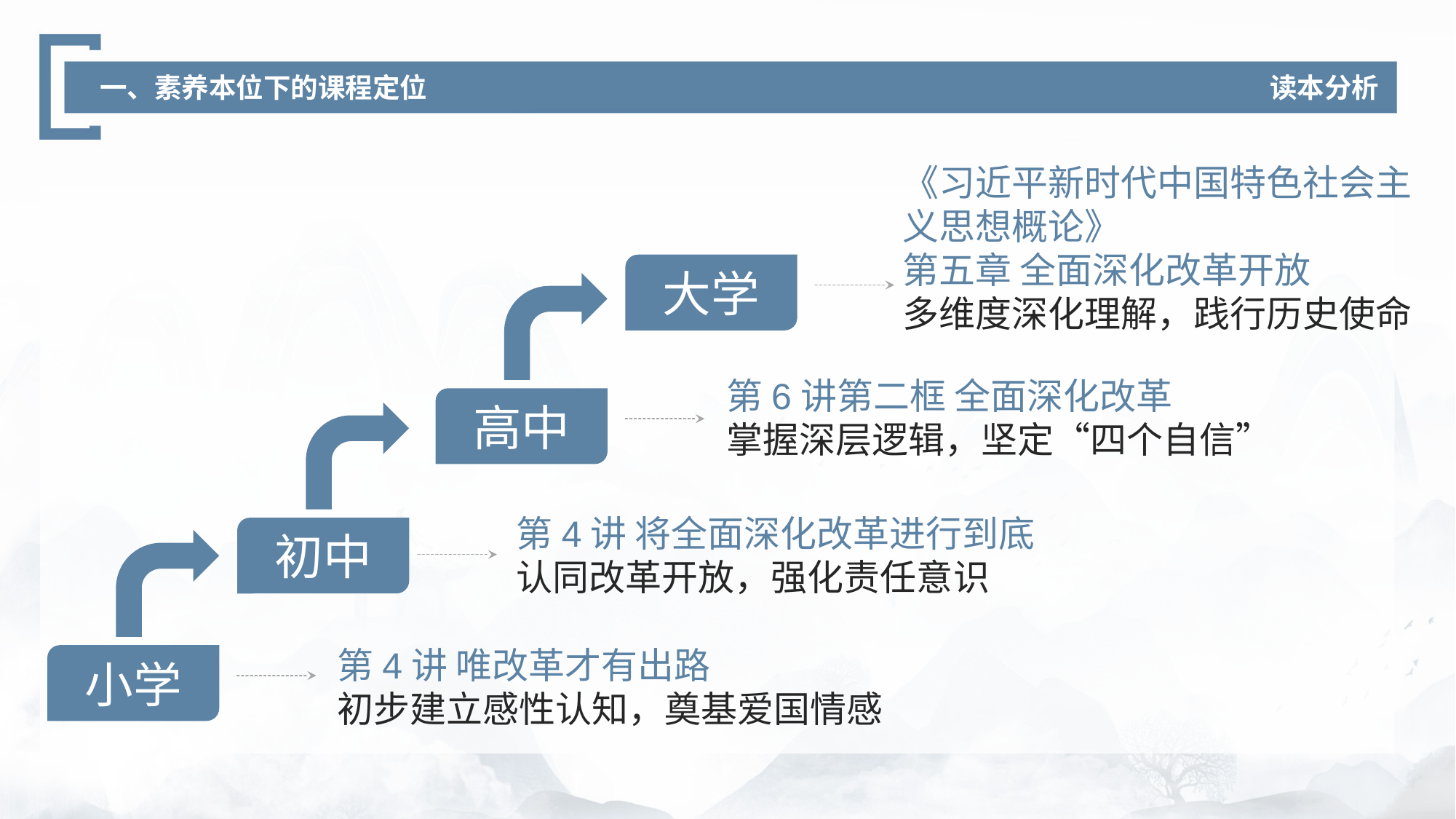

读本分析
一、素养本位下的课程定位
《习近平新时代中国特色社会主义思想概论》
第五章 全面深化改革开放
多维度深化理解，践行历史使命
大学

高中
第6讲第二框 全面深化改革
掌握深层逻辑，坚定“四个自信”

初中

第4讲 将全面深化改革进行到底
认同改革开放，强化责任意识
第4讲 唯改革才有出路
初步建立感性认知，奠基爱国情感
小学